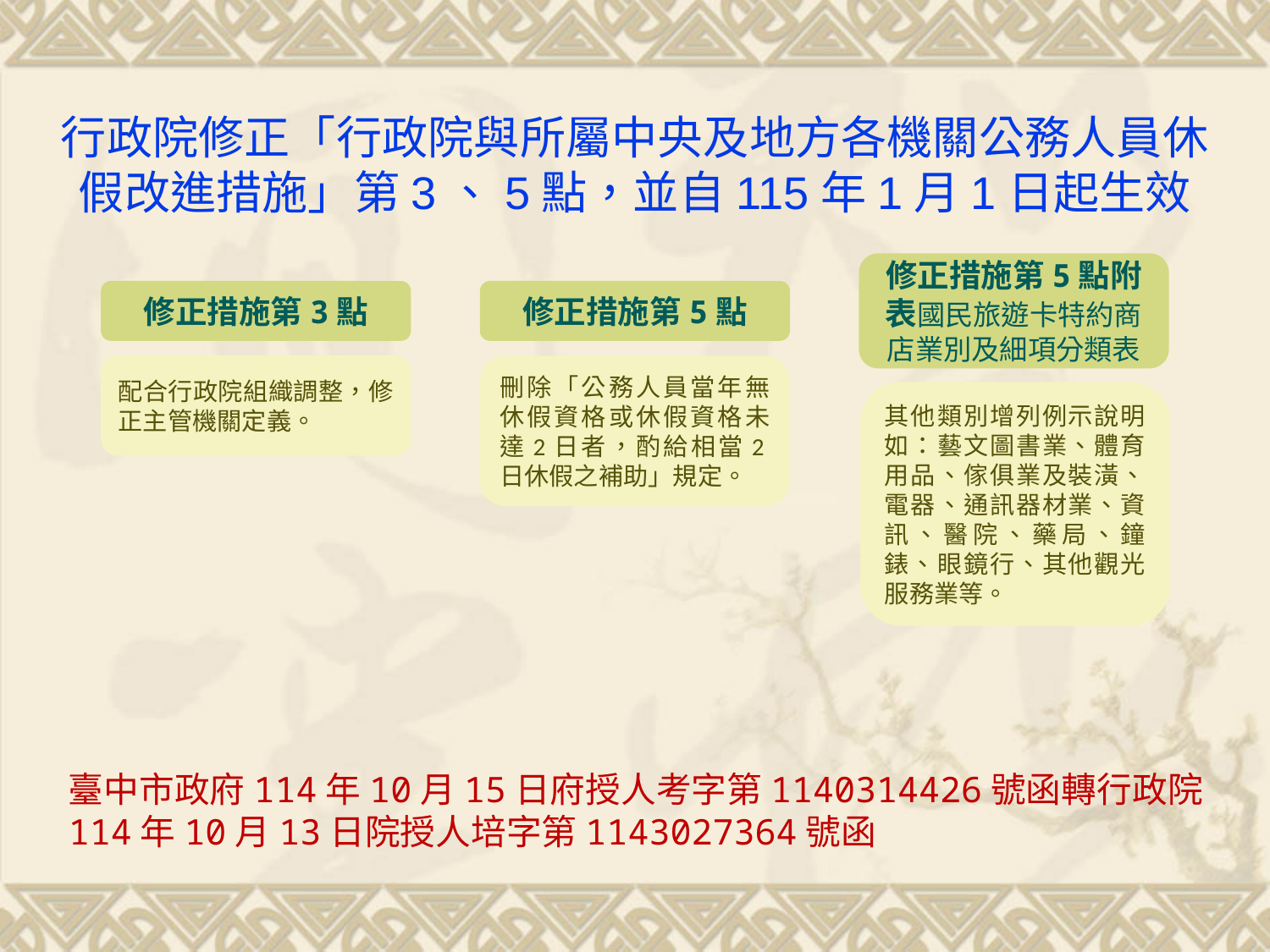

# 行政院修正「行政院與所屬中央及地方各機關公務人員休假改進措施」第3、5點，並自115年1月1日起生效
修正措施第5點附表國民旅遊卡特約商店業別及細項分類表
修正措施第3點
修正措施第5點
配合行政院組織調整，修正主管機關定義。
刪除「公務人員當年無休假資格或休假資格未達2日者，酌給相當2日休假之補助」規定。
其他類別增列例示說明如：藝文圖書業、體育用品、傢俱業及裝潢、電器、通訊器材業、資訊、醫院、藥局、鐘錶、眼鏡行、其他觀光服務業等。
臺中市政府114年10月15日府授人考字第1140314426號函轉行政院114年10月13日院授人培字第1143027364號函